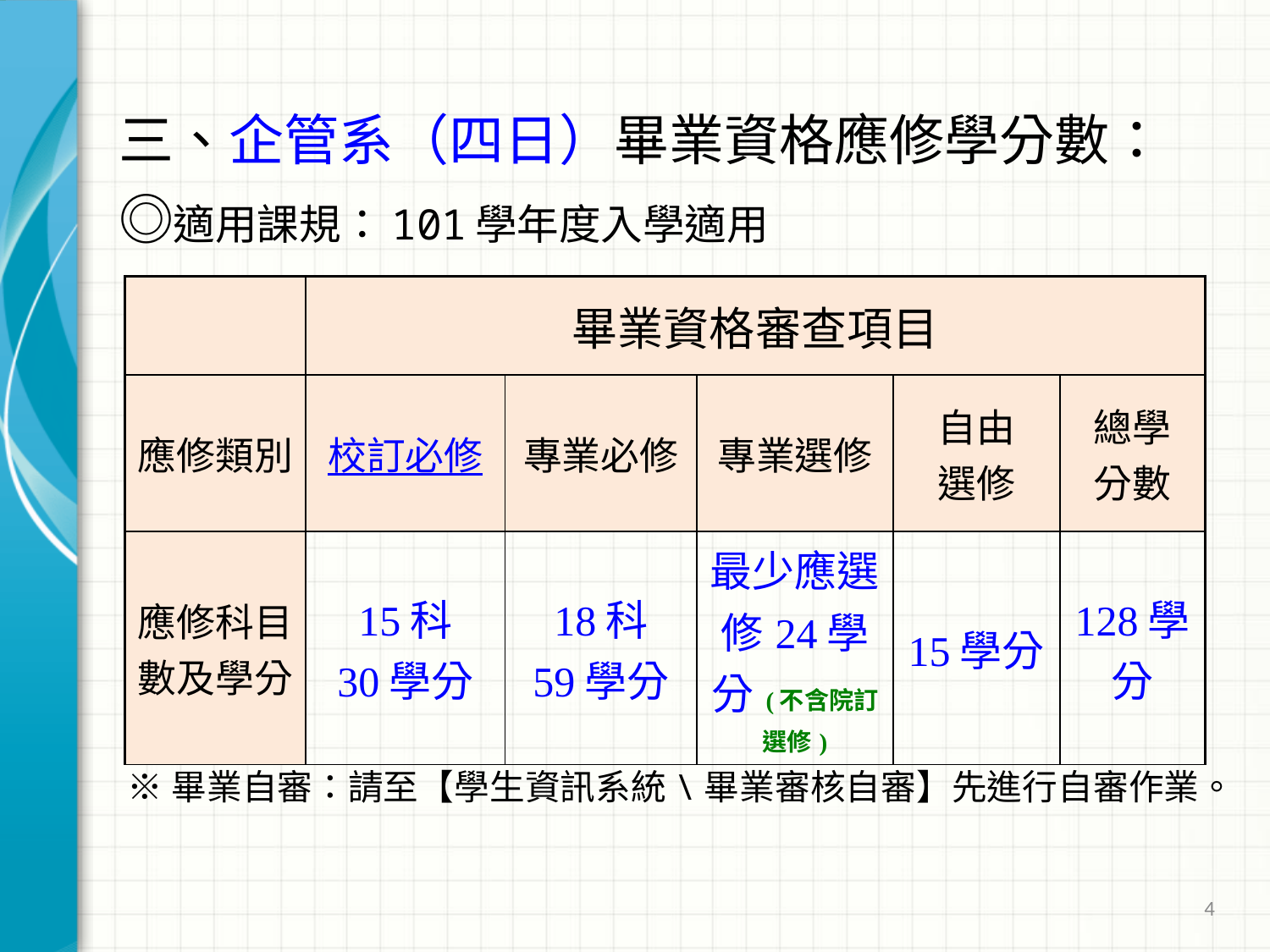

# 三、企管系（四日）畢業資格應修學分數： ◎適用課規：101學年度入學適用
|  | 畢業資格審查項目 |  |  |  |  |
| --- | --- | --- | --- | --- | --- |
| 應修類別 | 校訂必修 | 專業必修 | 專業選修 | 自由 選修 | 總學 分數 |
| 應修科目數及學分 | 15科 30學分 | 18科 59學分 | 最少應選修24學分(不含院訂選修) | 15學分 | 128學分 |
※畢業自審：請至【學生資訊系統\畢業審核自審】先進行自審作業。
4